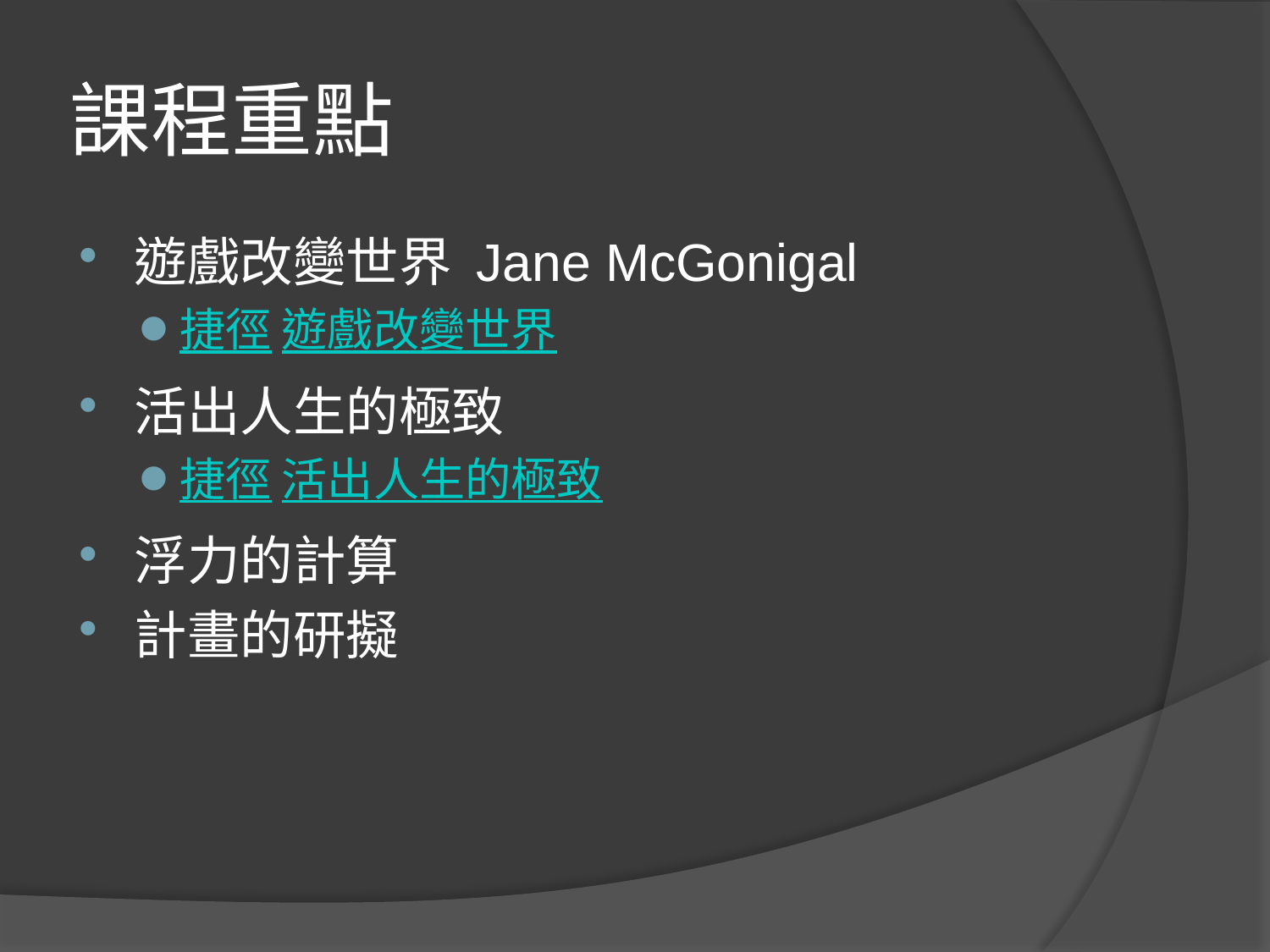

# 課程重點
遊戲改變世界 Jane McGonigal
捷徑 遊戲改變世界
活出人生的極致
捷徑 活出人生的極致
浮力的計算
計畫的研擬